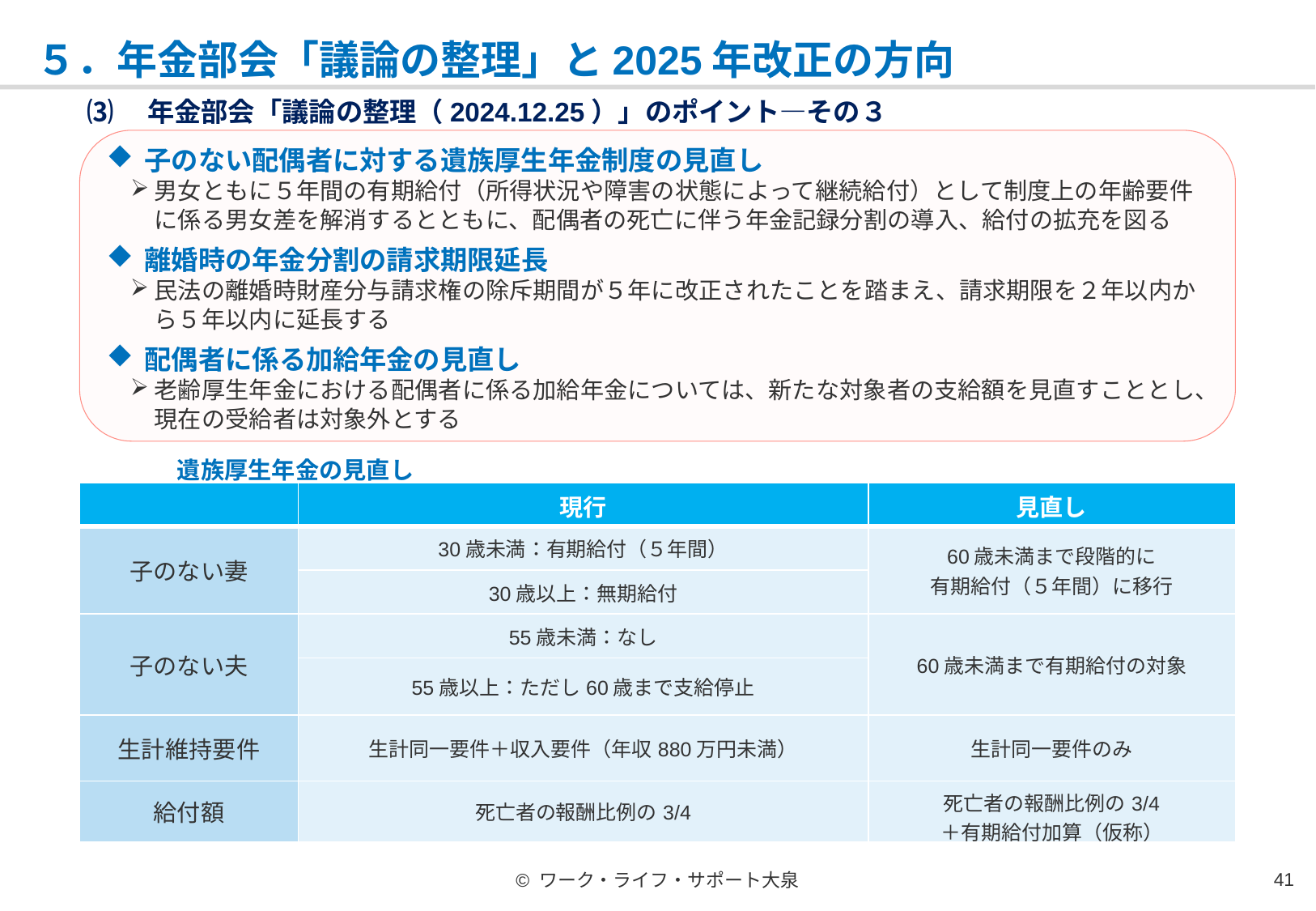

# ５．年金部会「議論の整理」と2025年改正の方向
⑶　年金部会「議論の整理（2024.12.25）」のポイント―その３

子のない配偶者に対する遺族厚生年金制度の見直し
男女ともに５年間の有期給付（所得状況や障害の状態によって継続給付）として制度上の年齢要件に係る男女差を解消するとともに、配偶者の死亡に伴う年金記録分割の導入、給付の拡充を図る

離婚時の年金分割の請求期限延長
民法の離婚時財産分与請求権の除斥期間が５年に改正されたことを踏まえ、請求期限を２年以内から５年以内に延長する

配偶者に係る加給年金の見直し
老齢厚生年金における配偶者に係る加給年金については、新たな対象者の支給額を見直すこととし、現在の受給者は対象外とする
遺族厚生年金の見直し
|  | 現行 | 見直し |
| --- | --- | --- |
| 子のない妻 | 30歳未満：有期給付（５年間） | 60歳未満まで段階的に 有期給付（５年間）に移行 |
|  | 30歳以上：無期給付 |  |
| 子のない夫 | 55歳未満：なし | 60歳未満まで有期給付の対象 |
|  | 55歳以上：ただし60歳まで支給停止 |  |
| 生計維持要件 | 生計同一要件＋収入要件（年収880万円未満） | 生計同一要件のみ |
| 給付額 | 死亡者の報酬比例の3/4 | 死亡者の報酬比例の3/4 ＋有期給付加算（仮称） |
© ワーク・ライフ・サポート大泉
41